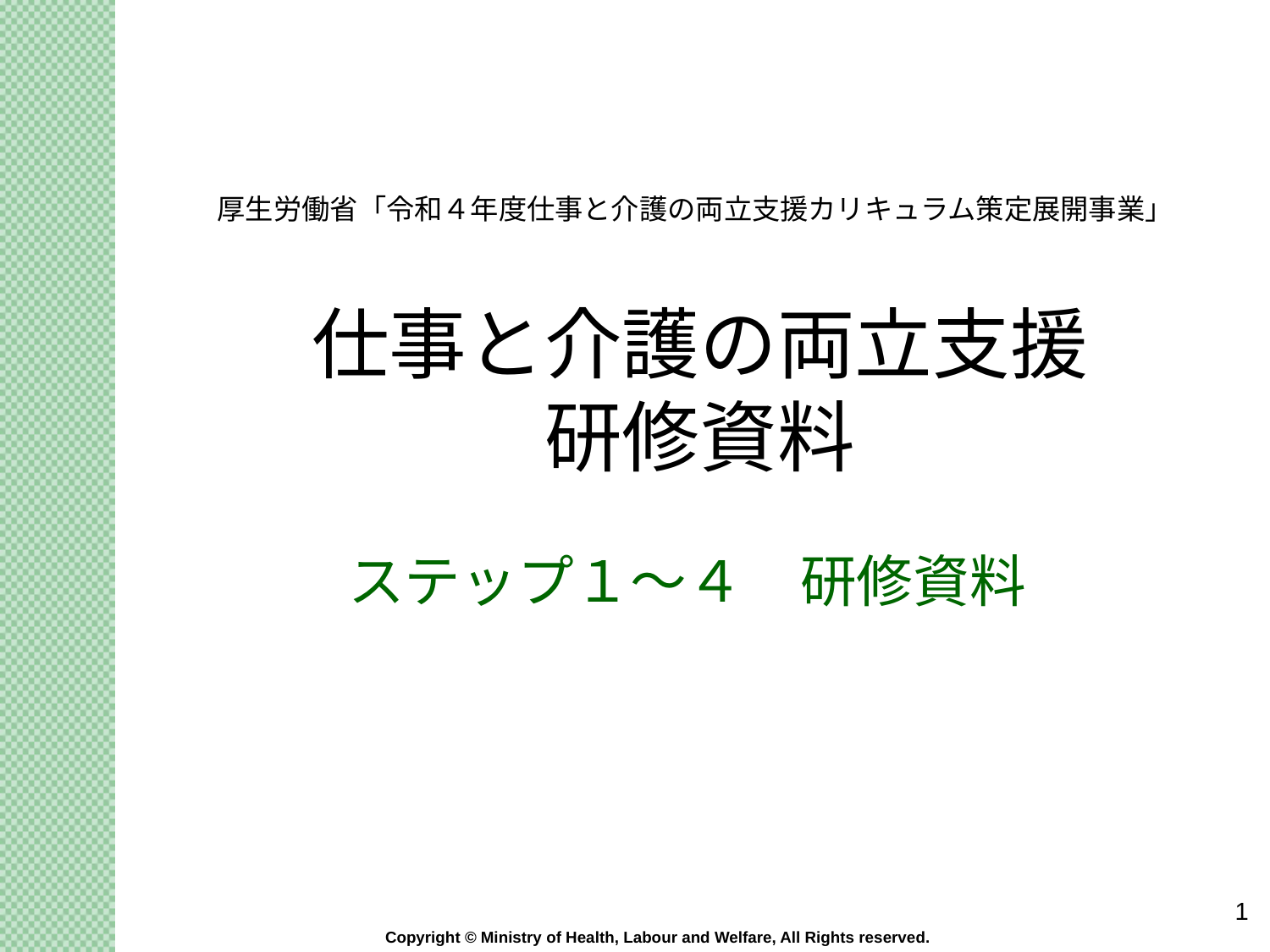

厚生労働省「令和４年度仕事と介護の両立支援カリキュラム策定展開事業」
# 仕事と介護の両立支援 研修資料
ステップ１～４　研修資料
1
Copyright © Ministry of Health, Labour and Welfare, All Rights reserved.